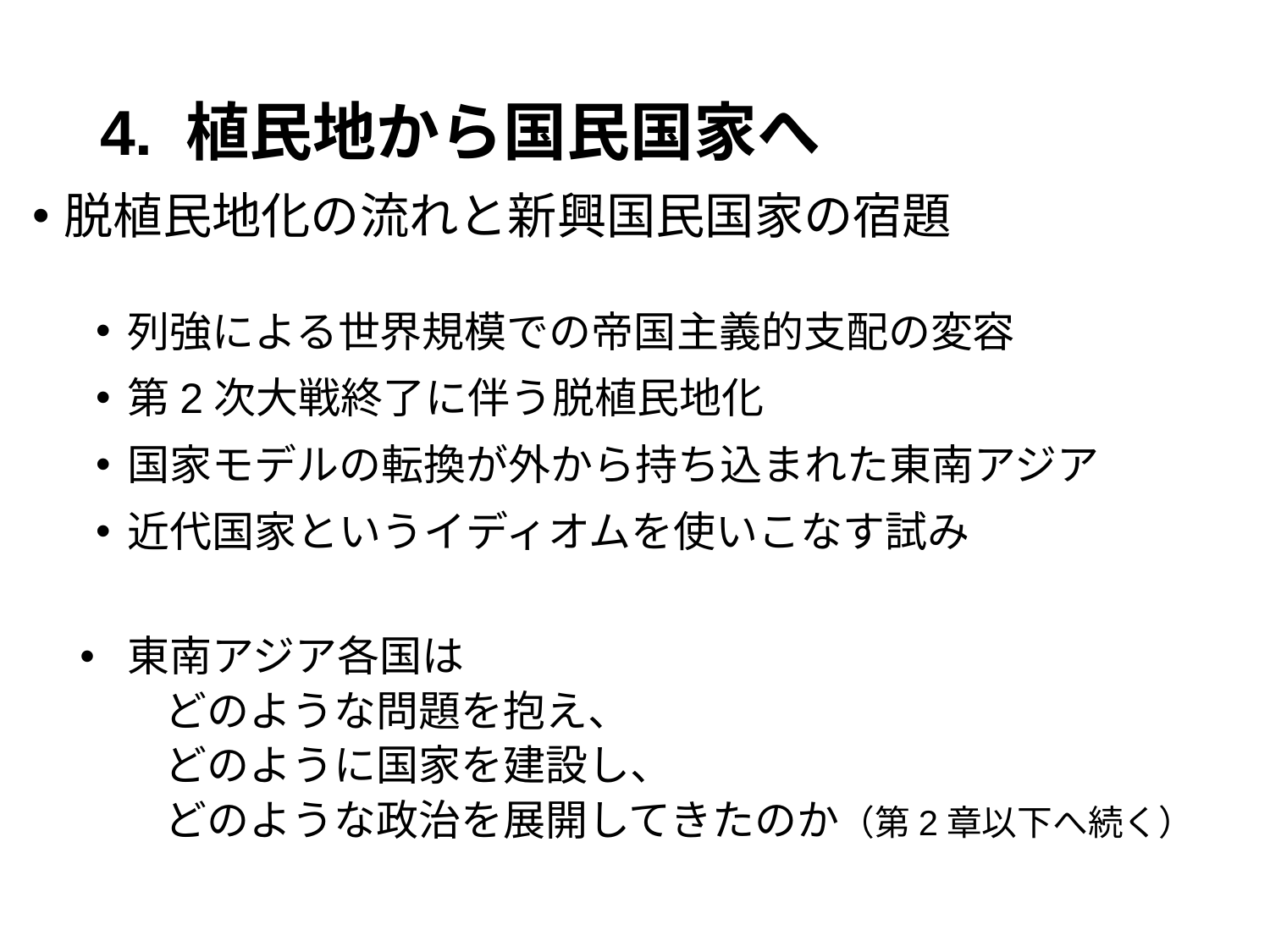

# 4. 植民地から国民国家へ
脱植民地化の流れと新興国民国家の宿題

列強による世界規模での帝国主義的支配の変容
第2次大戦終了に伴う脱植民地化
国家モデルの転換が外から持ち込まれた東南アジア
近代国家というイディオムを使いこなす試み

東南アジア各国は
　　どのような問題を抱え、
　　どのように国家を建設し、
　　どのような政治を展開してきたのか（第2章以下へ続く）